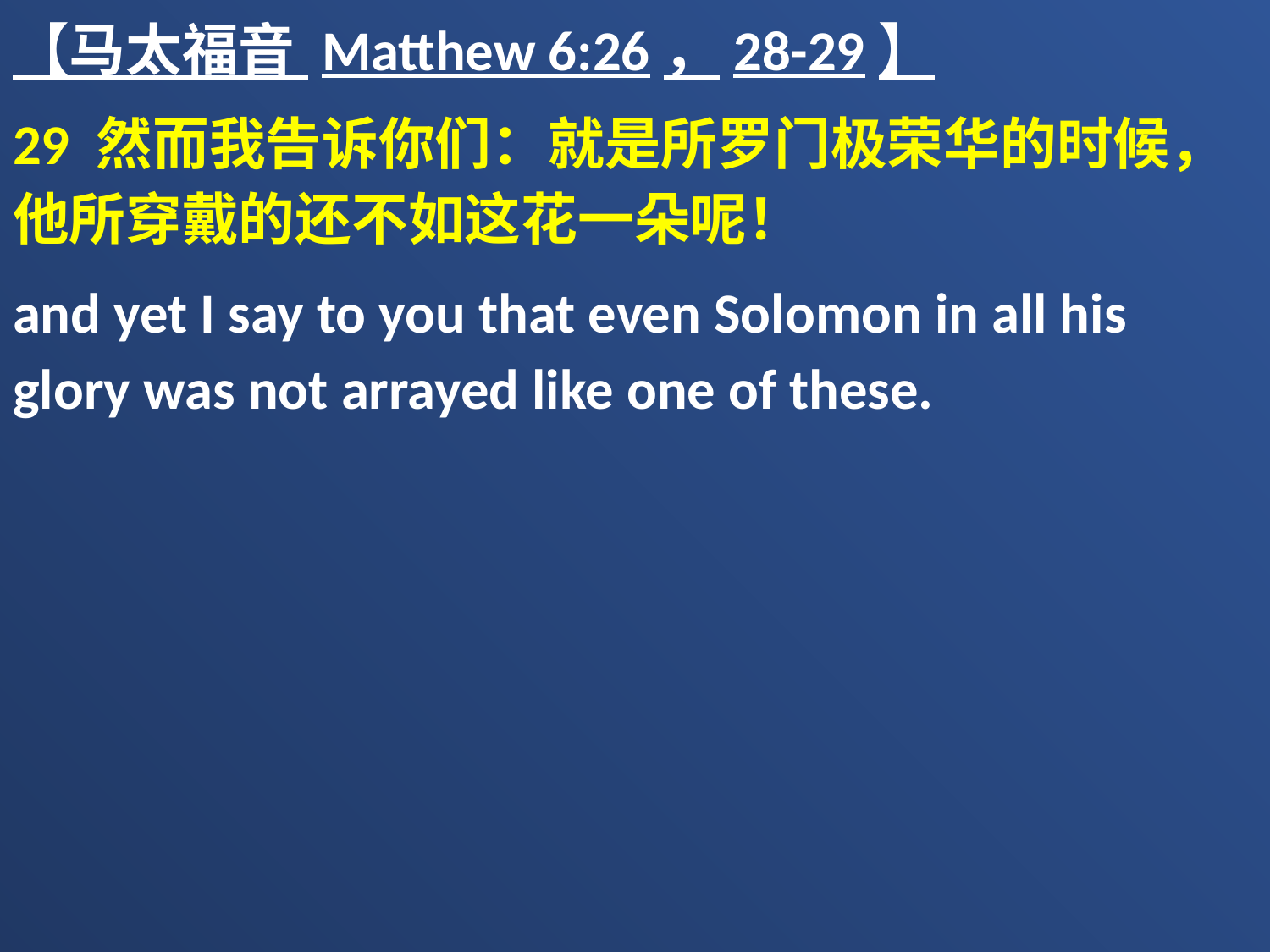

【马太福音 Matthew 6:26，28-29】
29 然而我告诉你们：就是所罗门极荣华的时候，他所穿戴的还不如这花一朵呢！
and yet I say to you that even Solomon in all his glory was not arrayed like one of these.